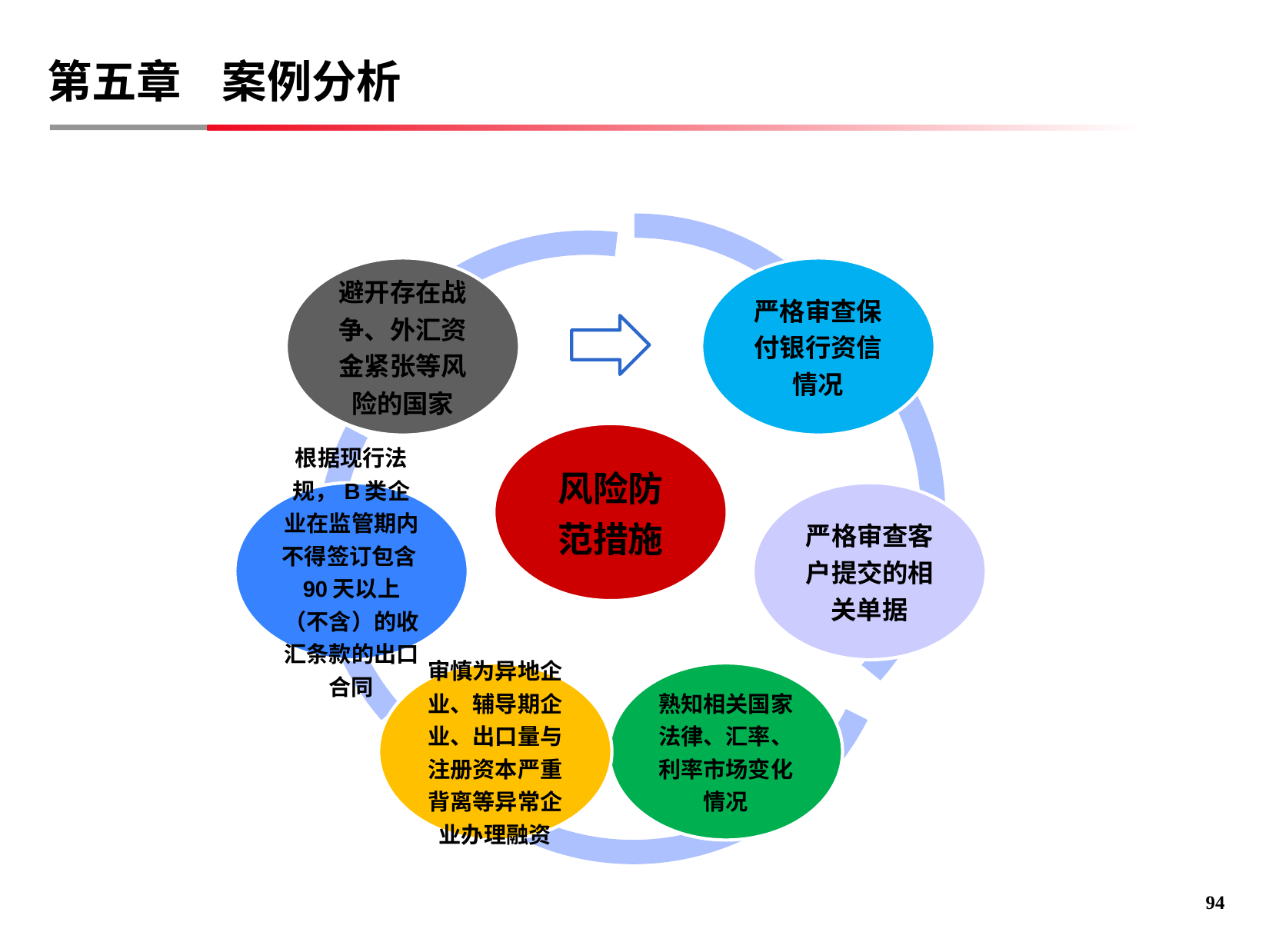

第五章    案例分析
严格审查保付银行资信情况
避开存在战争、外汇资金紧张等风险的国家

94